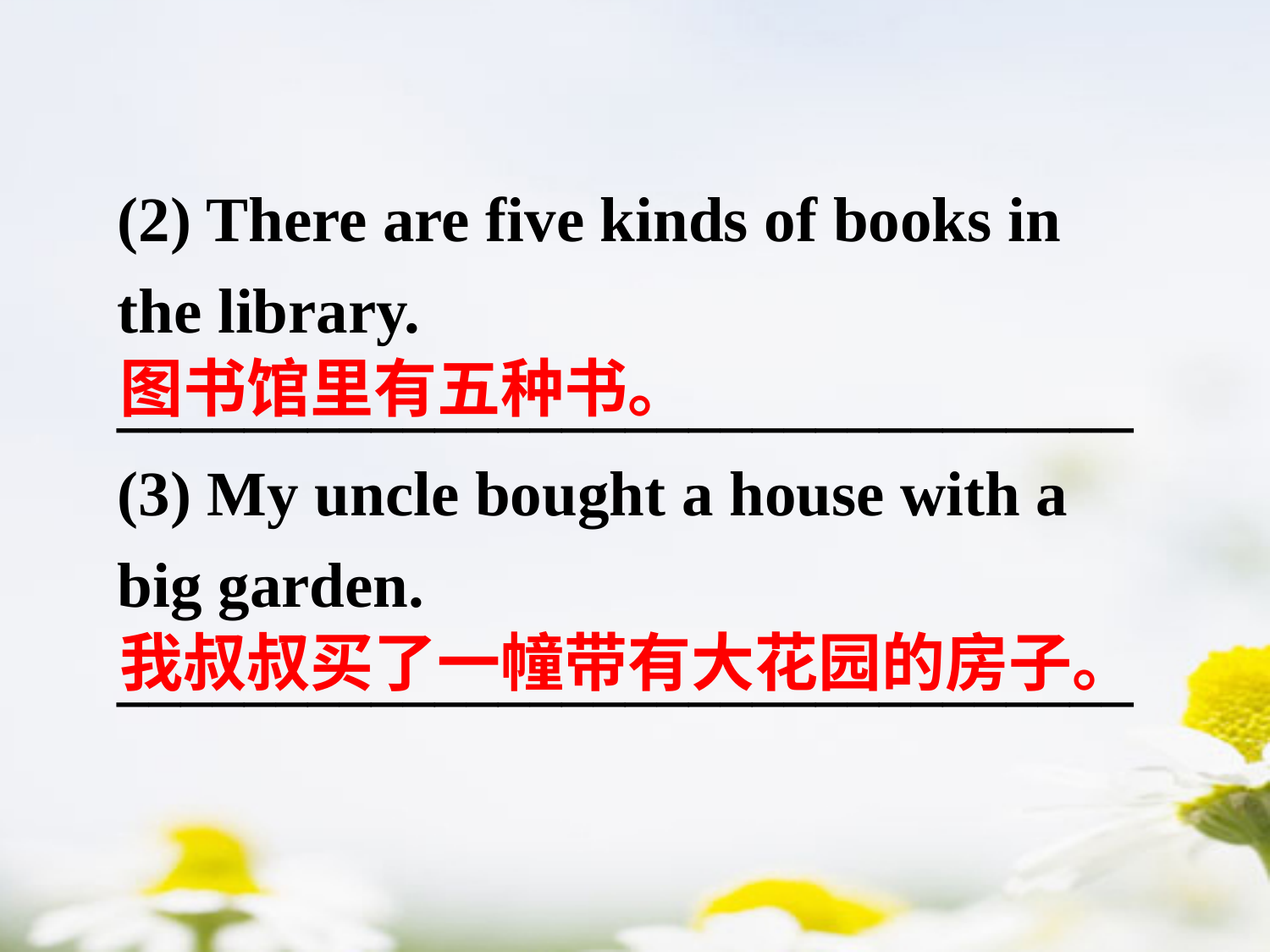

(2) There are five kinds of books in the library.
________________________________
(3) My uncle bought a house with a big garden.
________________________________
图书馆里有五种书。

我叔叔买了一幢带有大花园的房子。